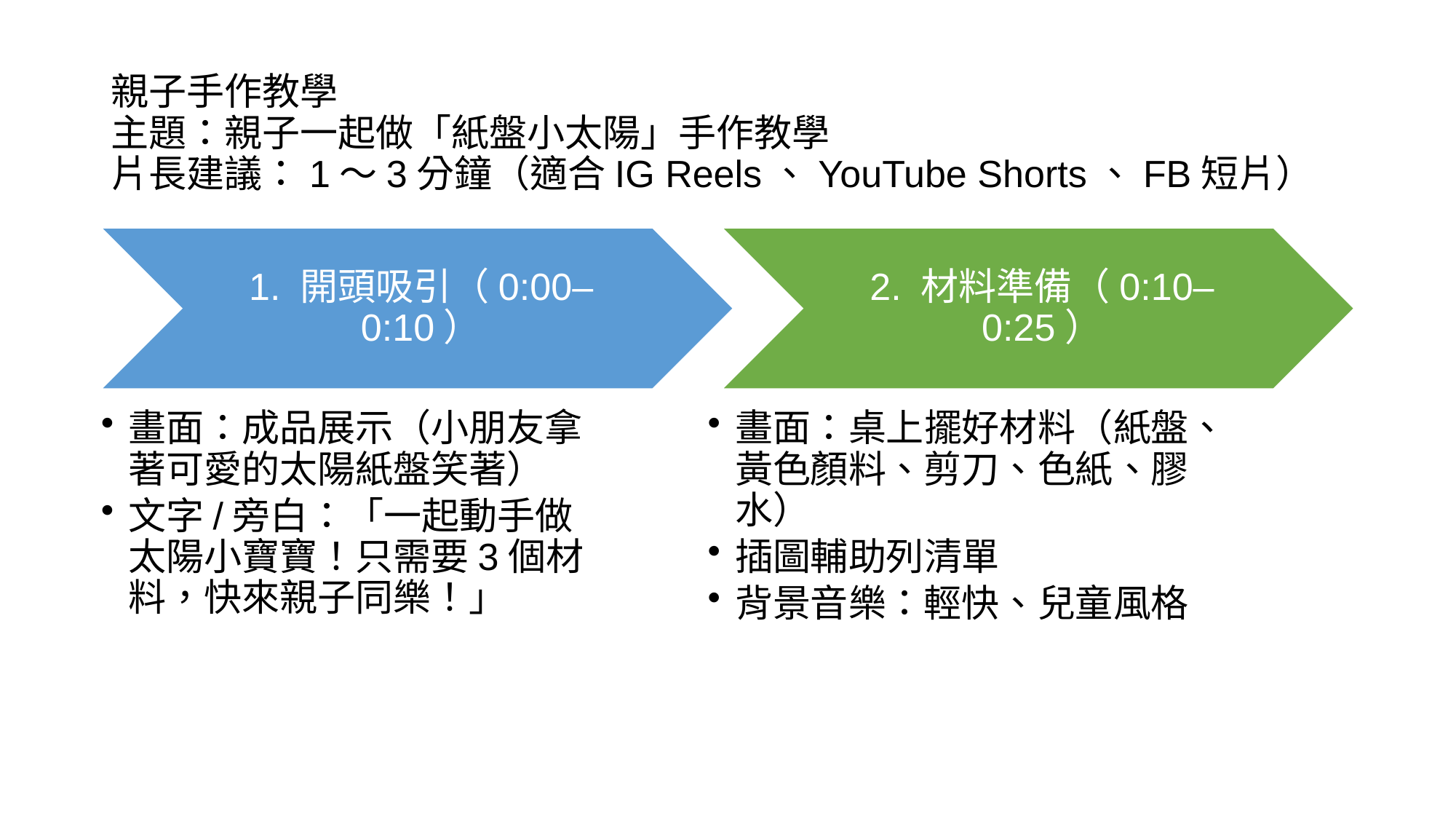

# 親子手作教學 主題：親子一起做「紙盤小太陽」手作教學 片長建議：1～3分鐘（適合IG Reels、YouTube Shorts、FB短片）
1. 開頭吸引（0:00–0:10）
畫面：成品展示（小朋友拿著可愛的太陽紙盤笑著）
文字/旁白：「一起動手做太陽小寶寶！只需要3個材料，快來親子同樂！」
2. 材料準備（0:10–0:25）
畫面：桌上擺好材料（紙盤、黃色顏料、剪刀、色紙、膠水）
插圖輔助列清單
背景音樂：輕快、兒童風格